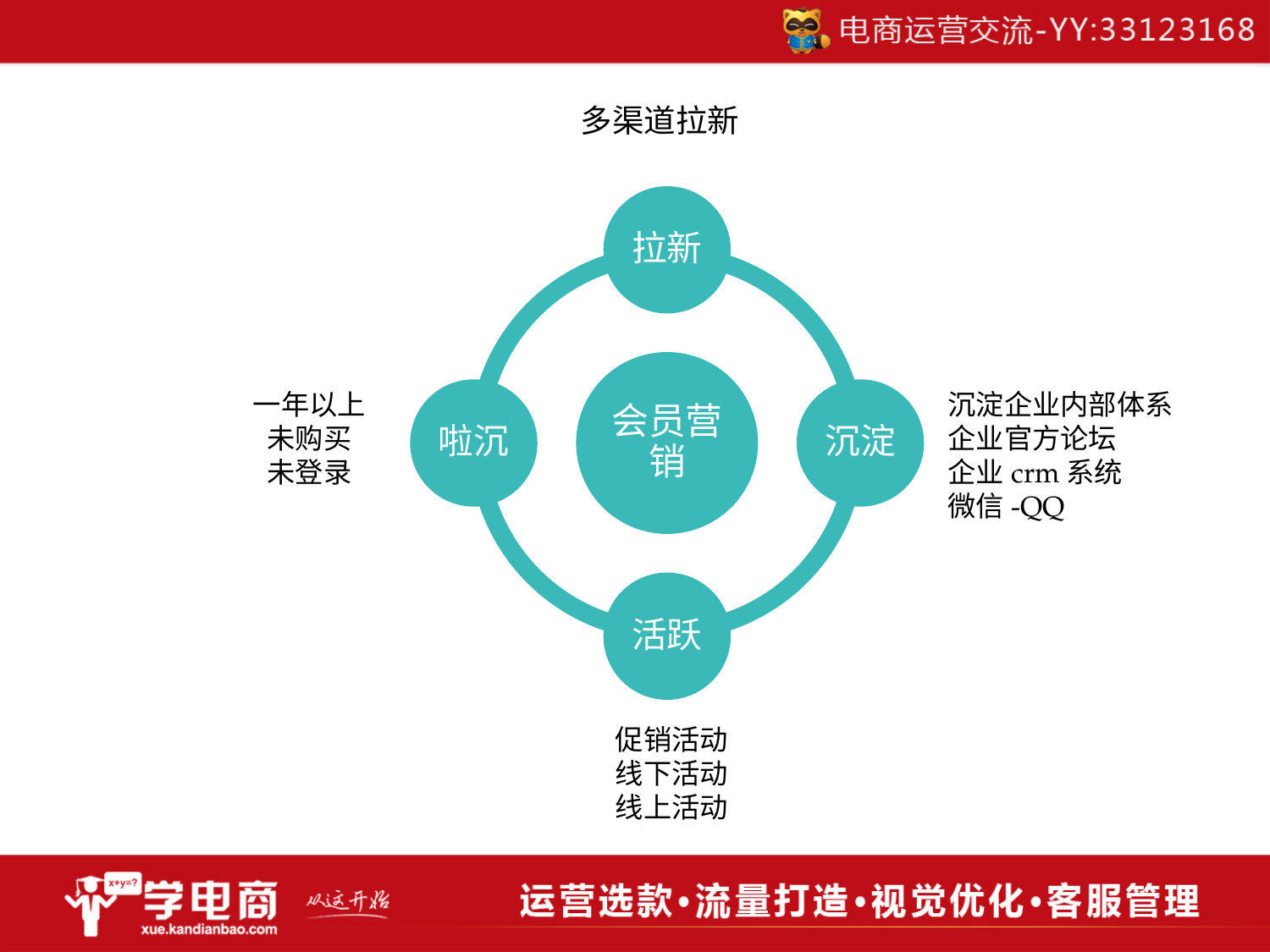

多渠道拉新
会员营销
拉新
沉淀
活跃
啦沉
一年以上
未购买
未登录
沉淀企业内部体系
企业官方论坛
企业crm系统
微信-QQ
促销活动
线下活动
线上活动